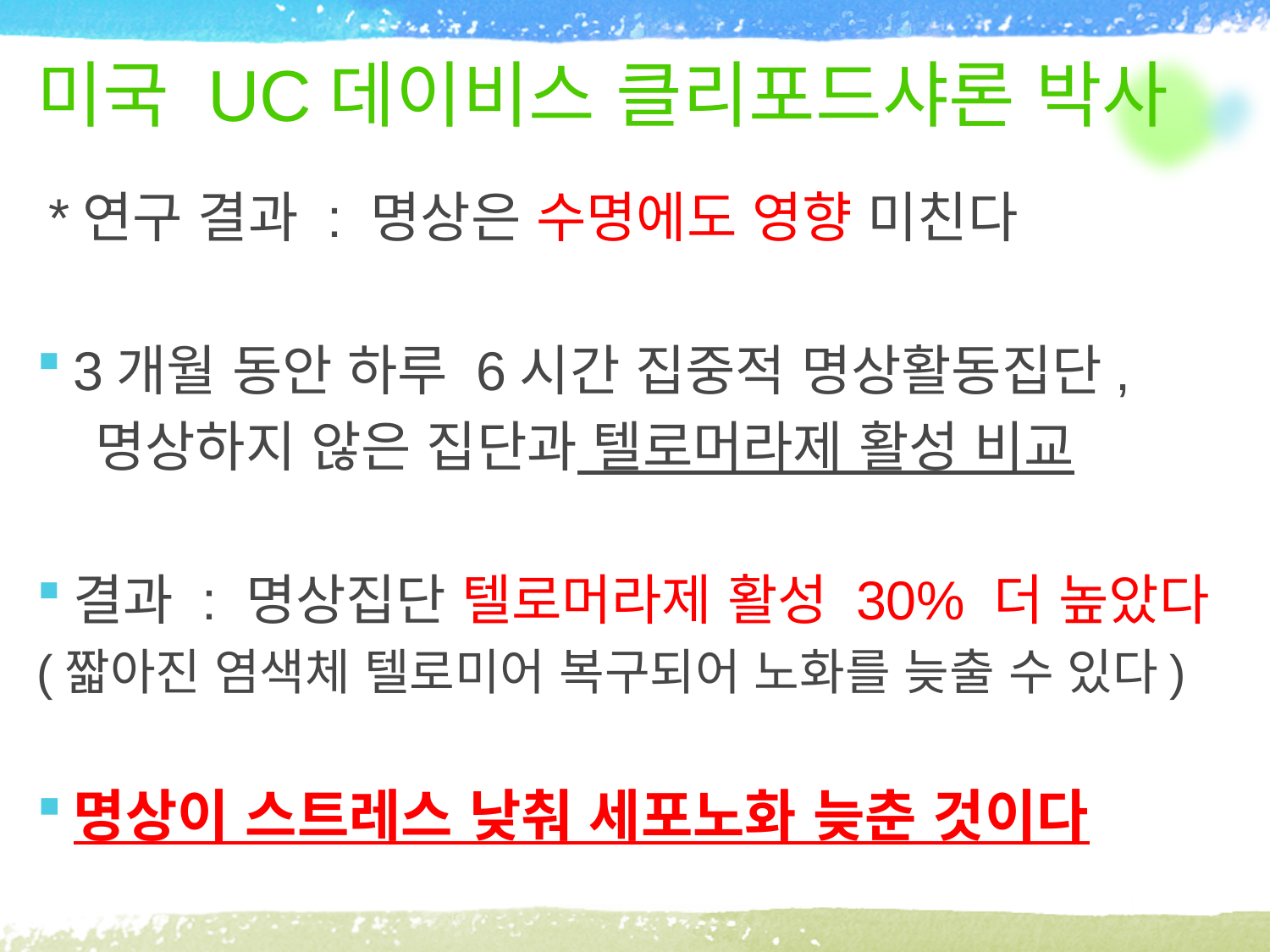

# 미국 UC데이비스 클리포드샤론 박사

 *연구 결과 : 명상은 수명에도 영향 미친다

3개월 동안 하루 6시간 집중적 명상활동집단,
   명상하지 않은 집단과 텔로머라제 활성 비교

결과 : 명상집단 텔로머라제 활성 30% 더 높았다
(짧아진 염색체 텔로미어 복구되어 노화를 늦출 수 있다)

명상이 스트레스 낮춰 세포노화 늦춘 것이다